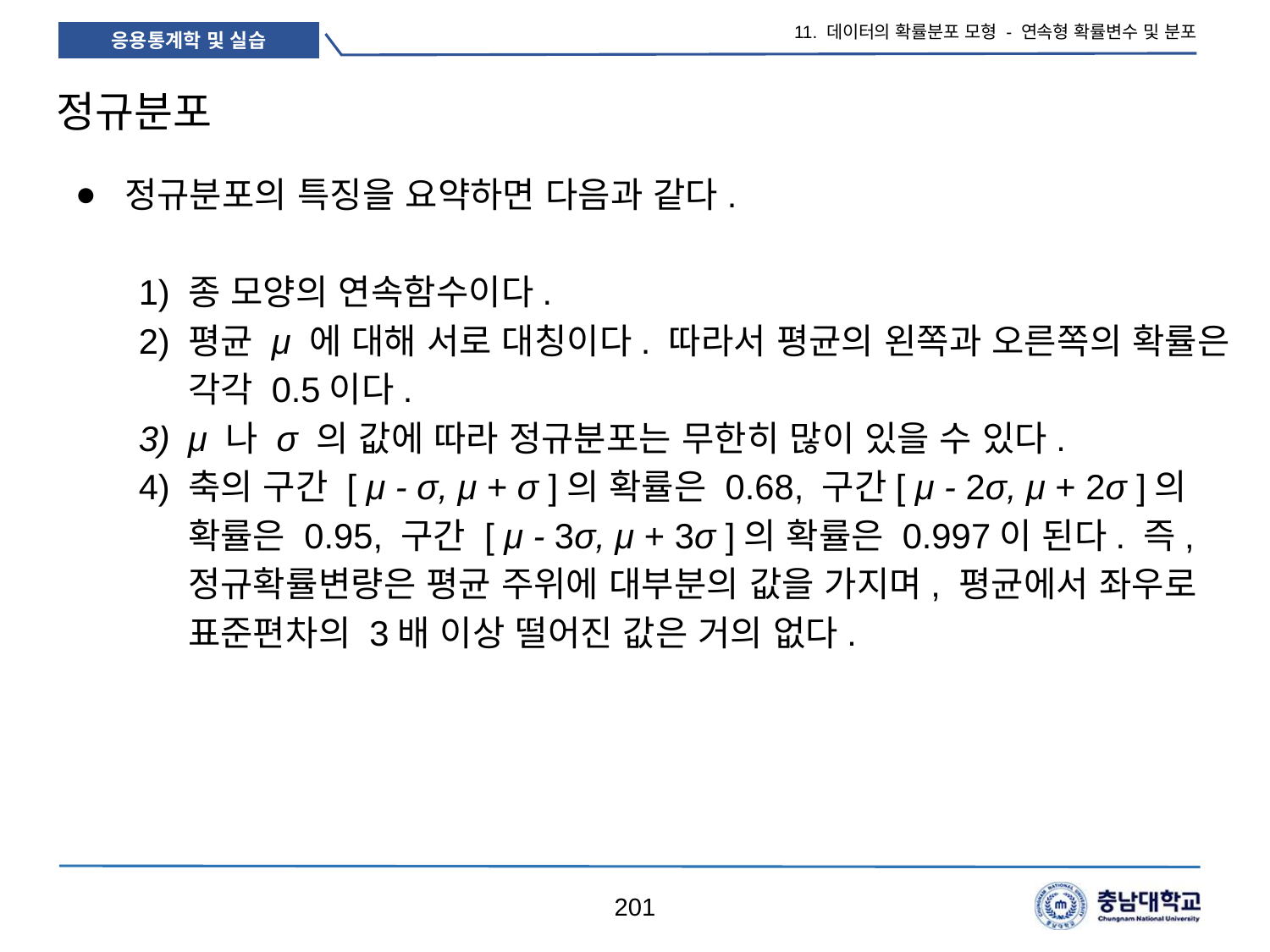

11. 데이터의 확률분포 모형 - 연속형 확률변수 및 분포
# 정규분포
정규분포의 특징을 요약하면 다음과 같다.

종 모양의 연속함수이다.
평균 μ 에 대해 서로 대칭이다. 따라서 평균의 왼쪽과 오른쪽의 확률은 각각 0.5이다.
μ 나 σ 의 값에 따라 정규분포는 무한히 많이 있을 수 있다.
축의 구간 [ μ - σ, μ + σ ]의 확률은 0.68, 구간[ μ - 2σ, μ + 2σ ]의 확률은 0.95, 구간 [ μ - 3σ, μ + 3σ ]의 확률은 0.997이 된다. 즉, 정규확률변량은 평균 주위에 대부분의 값을 가지며, 평균에서 좌우로 표준편차의 3배 이상 떨어진 값은 거의 없다.
201